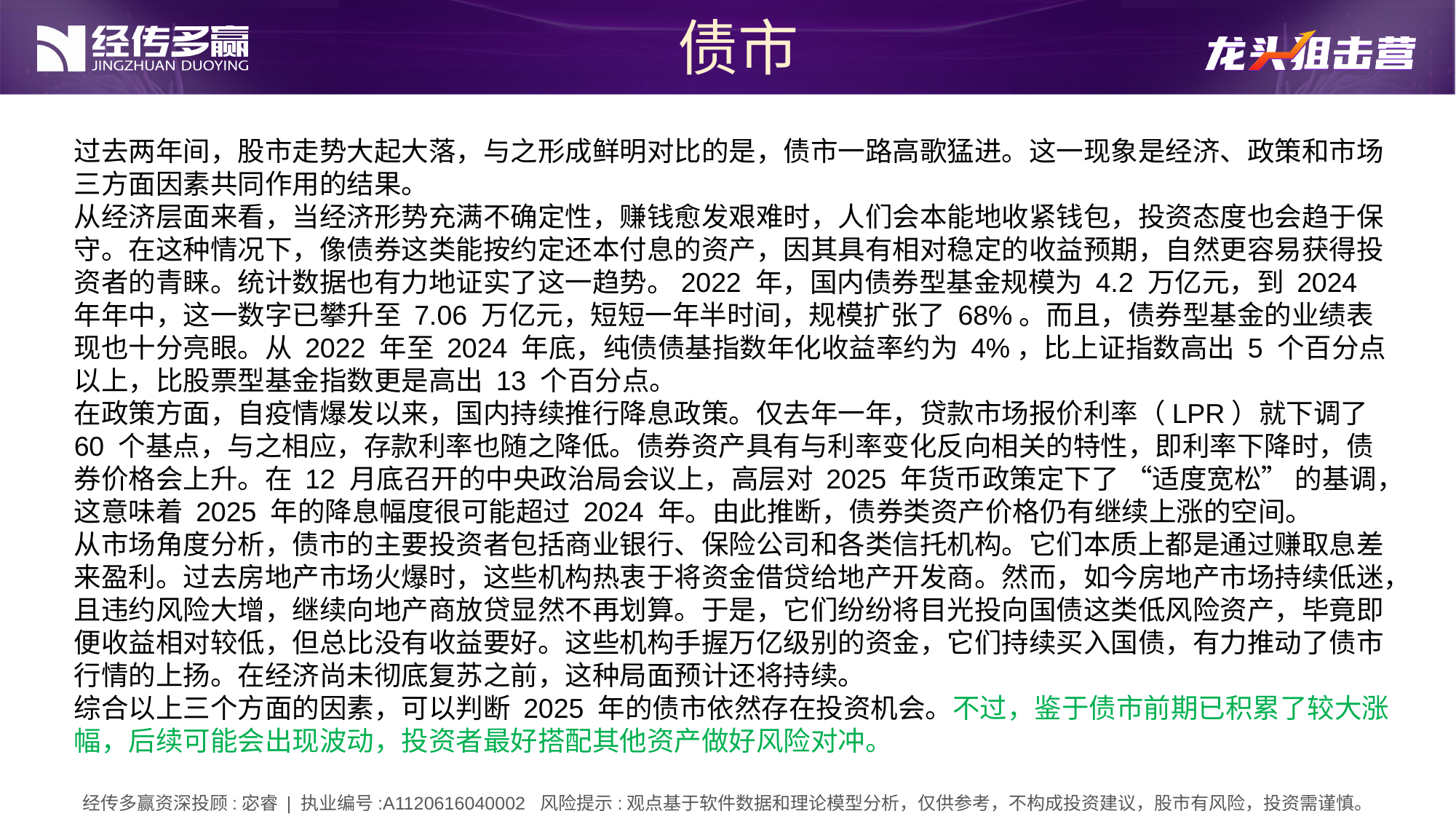

债市
过去两年间，股市走势大起大落，与之形成鲜明对比的是，债市一路高歌猛进。这一现象是经济、政策和市场三方面因素共同作用的结果。
从经济层面来看，当经济形势充满不确定性，赚钱愈发艰难时，人们会本能地收紧钱包，投资态度也会趋于保守。在这种情况下，像债券这类能按约定还本付息的资产，因其具有相对稳定的收益预期，自然更容易获得投资者的青睐。统计数据也有力地证实了这一趋势。2022 年，国内债券型基金规模为 4.2 万亿元，到 2024 年年中，这一数字已攀升至 7.06 万亿元，短短一年半时间，规模扩张了 68%。而且，债券型基金的业绩表现也十分亮眼。从 2022 年至 2024 年底，纯债债基指数年化收益率约为 4%，比上证指数高出 5 个百分点以上，比股票型基金指数更是高出 13 个百分点。
在政策方面，自疫情爆发以来，国内持续推行降息政策。仅去年一年，贷款市场报价利率（LPR）就下调了 60 个基点，与之相应，存款利率也随之降低。债券资产具有与利率变化反向相关的特性，即利率下降时，债券价格会上升。在 12 月底召开的中央政治局会议上，高层对 2025 年货币政策定下了 “适度宽松” 的基调，这意味着 2025 年的降息幅度很可能超过 2024 年。由此推断，债券类资产价格仍有继续上涨的空间。
从市场角度分析，债市的主要投资者包括商业银行、保险公司和各类信托机构。它们本质上都是通过赚取息差来盈利。过去房地产市场火爆时，这些机构热衷于将资金借贷给地产开发商。然而，如今房地产市场持续低迷，且违约风险大增，继续向地产商放贷显然不再划算。于是，它们纷纷将目光投向国债这类低风险资产，毕竟即便收益相对较低，但总比没有收益要好。这些机构手握万亿级别的资金，它们持续买入国债，有力推动了债市行情的上扬。在经济尚未彻底复苏之前，这种局面预计还将持续。
综合以上三个方面的因素，可以判断 2025 年的债市依然存在投资机会。不过，鉴于债市前期已积累了较大涨幅，后续可能会出现波动，投资者最好搭配其他资产做好风险对冲。